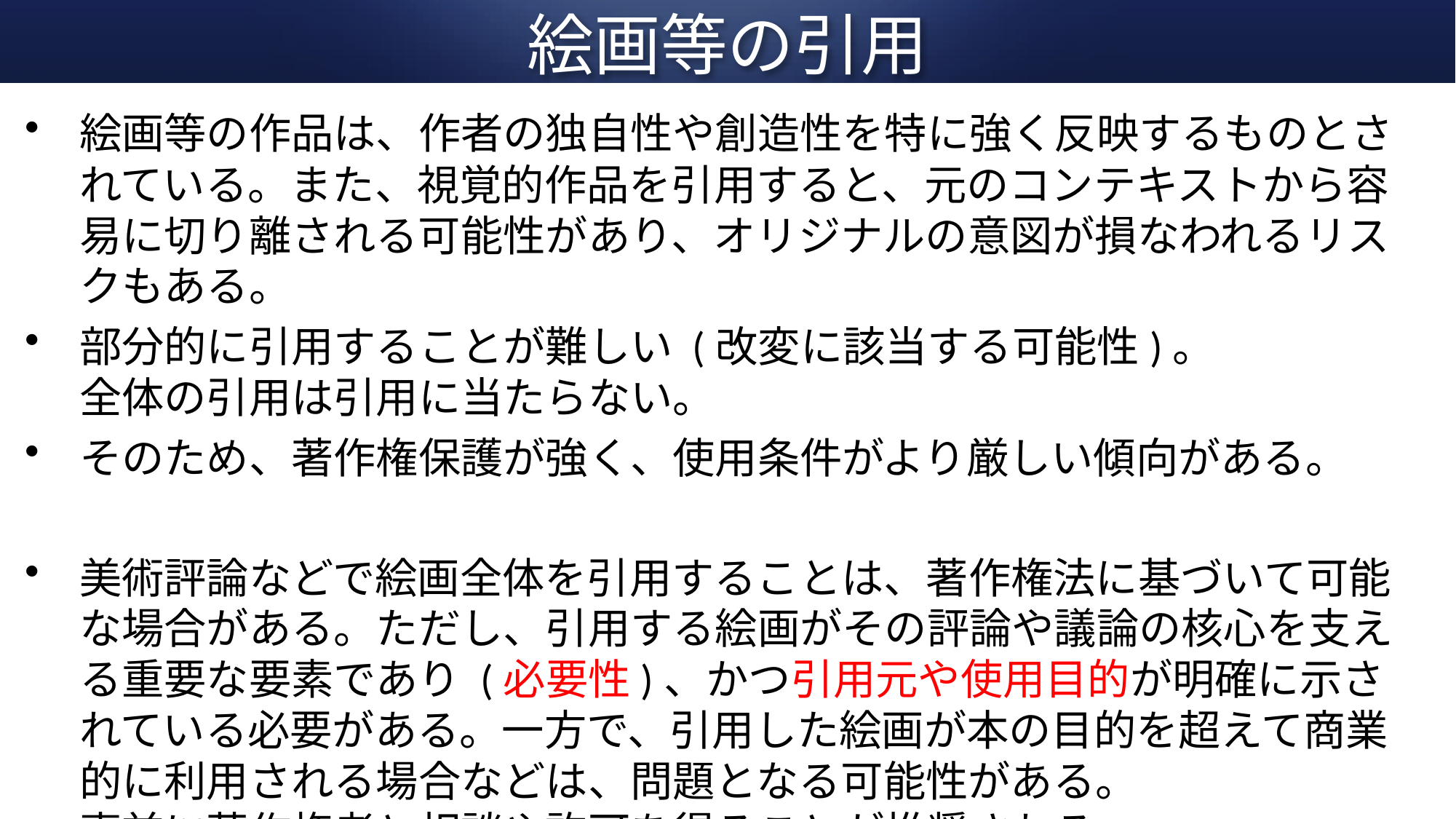

# 絵画等の引用
絵画等の作品は、作者の独自性や創造性を特に強く反映するものとされている。また、視覚的作品を引用すると、元のコンテキストから容易に切り離される可能性があり、オリジナルの意図が損なわれるリスクもある。
部分的に引用することが難しい (改変に該当する可能性)。
全体の引用は引用に当たらない。
そのため、著作権保護が強く、使用条件がより厳しい傾向がある。

美術評論などで絵画全体を引用することは、著作権法に基づいて可能な場合がある。ただし、引用する絵画がその評論や議論の核心を支える重要な要素であり (必要性)、かつ引用元や使用目的が明確に示されている必要がある。一方で、引用した絵画が本の目的を超えて商業的に利用される場合などは、問題となる可能性がある。
事前に著作権者と相談や許可を得ることが推奨される。